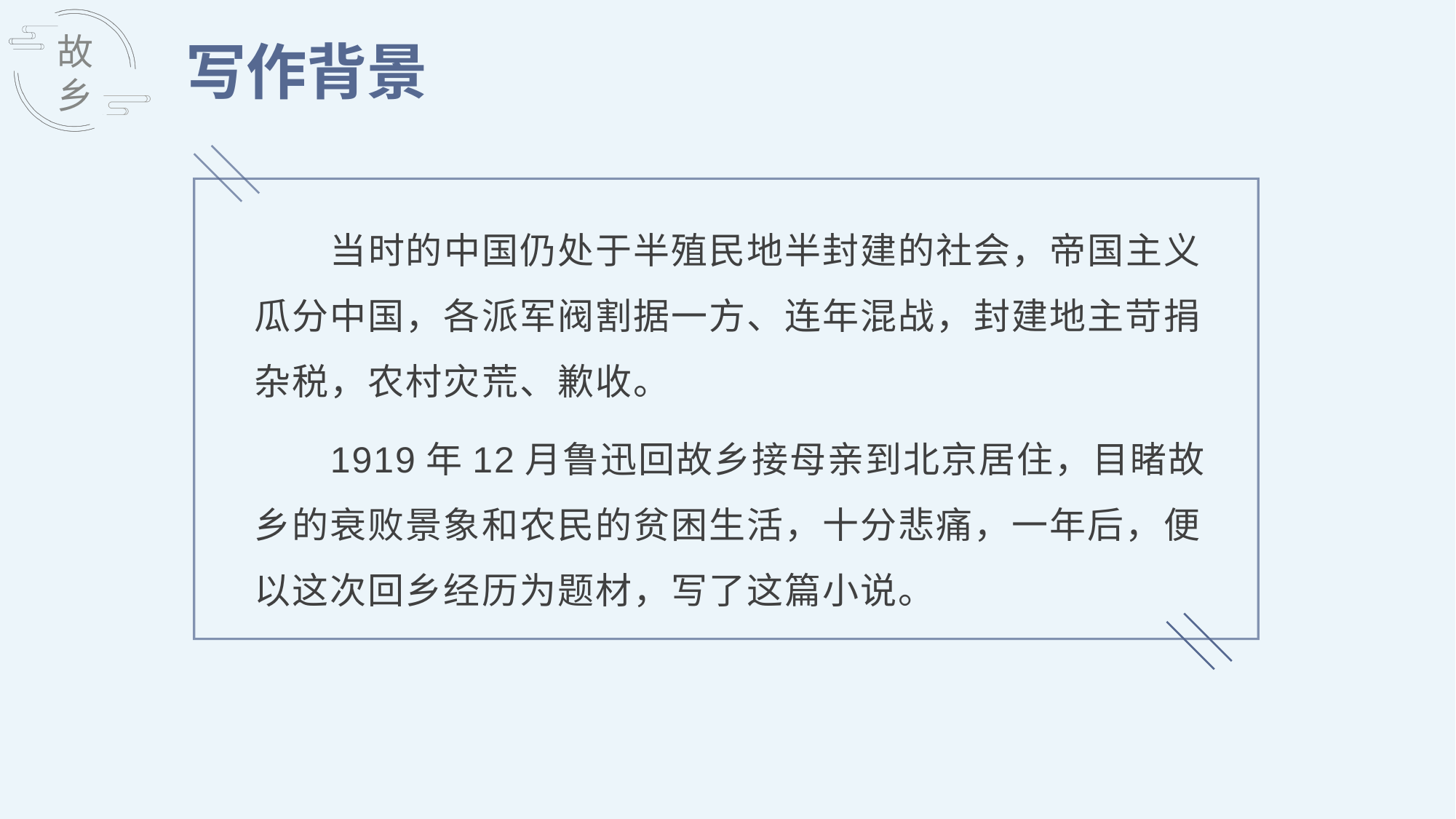

写作背景
当时的中国仍处于半殖民地半封建的社会，帝国主义瓜分中国，各派军阀割据一方、连年混战，封建地主苛捐杂税，农村灾荒、歉收。
1919年12月鲁迅回故乡接母亲到北京居住，目睹故乡的衰败景象和农民的贫困生活，十分悲痛，一年后，便以这次回乡经历为题材，写了这篇小说。